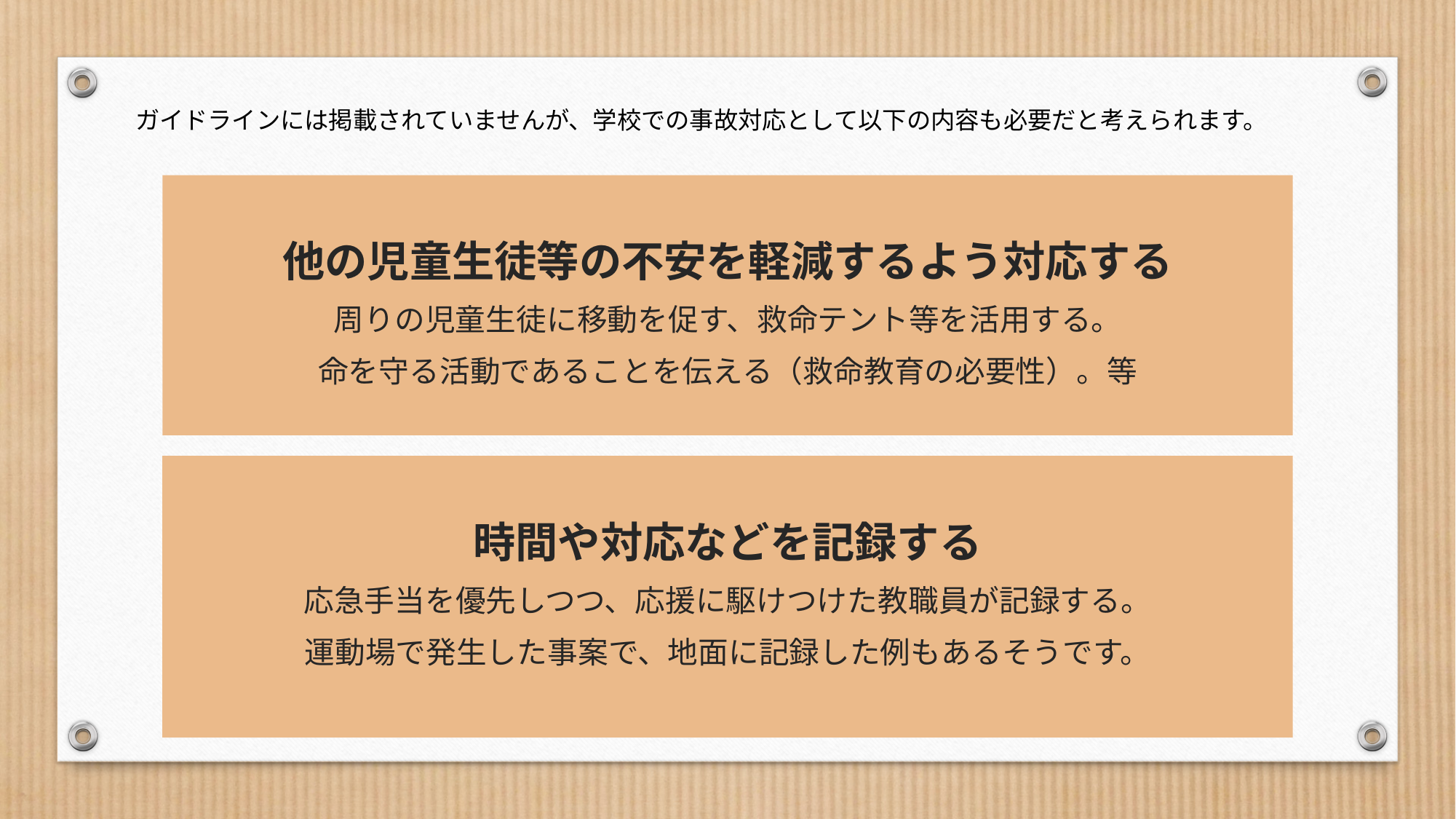

ガイドラインには掲載されていませんが、学校での事故対応として以下の内容も必要だと考えられます。

他の児童生徒等の不安を軽減するよう対応する
周りの児童生徒に移動を促す、救命テント等を活用する。
命を守る活動であることを伝える（救命教育の必要性）。等

時間や対応などを記録する
応急手当を優先しつつ、応援に駆けつけた教職員が記録する。
運動場で発生した事案で、地面に記録した例もあるそうです。